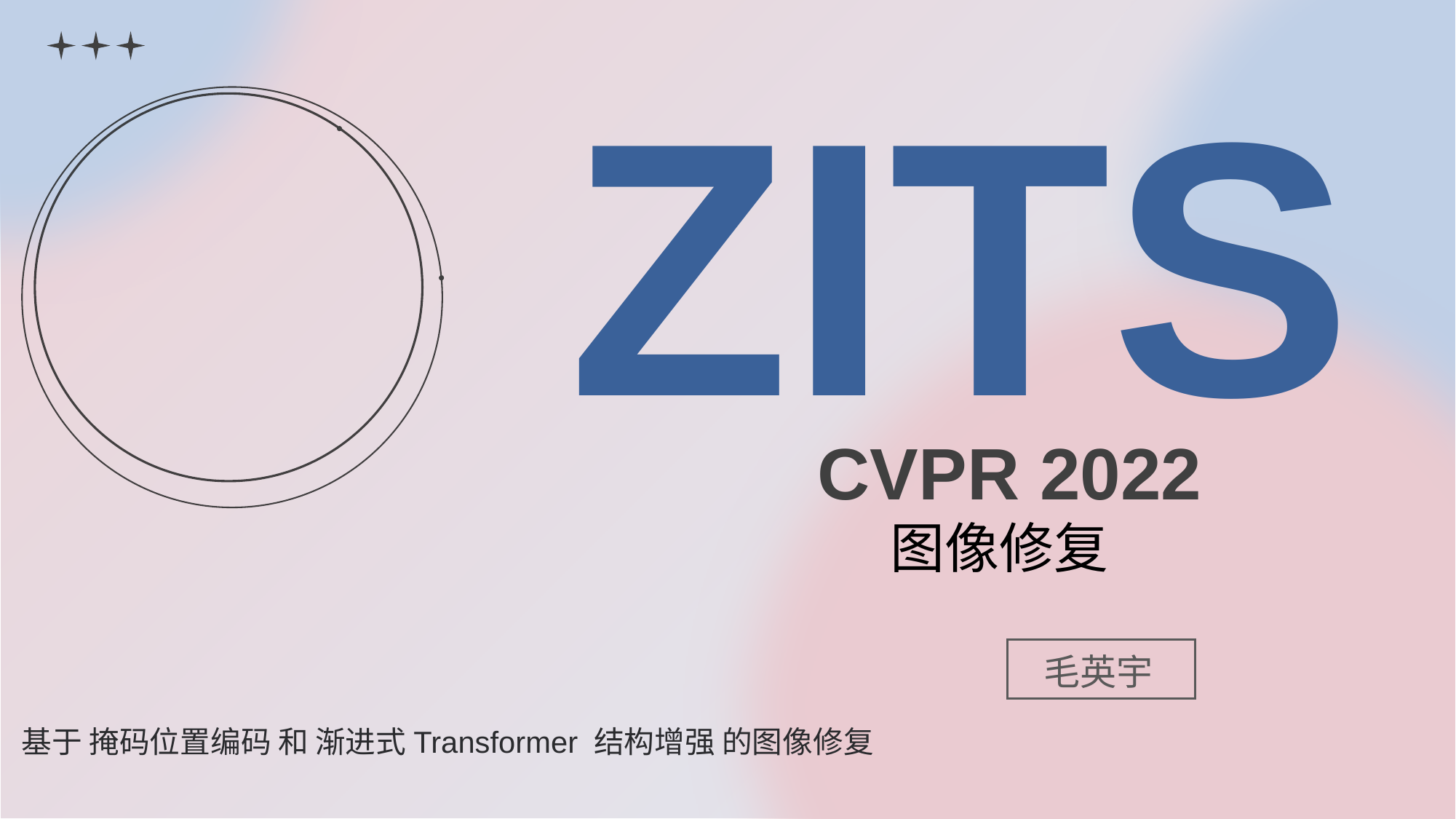

ZITS
CVPR 2022

图像修复

毛英宇
基于 掩码位置编码 和 渐进式Transformer 结构增强 的图像修复